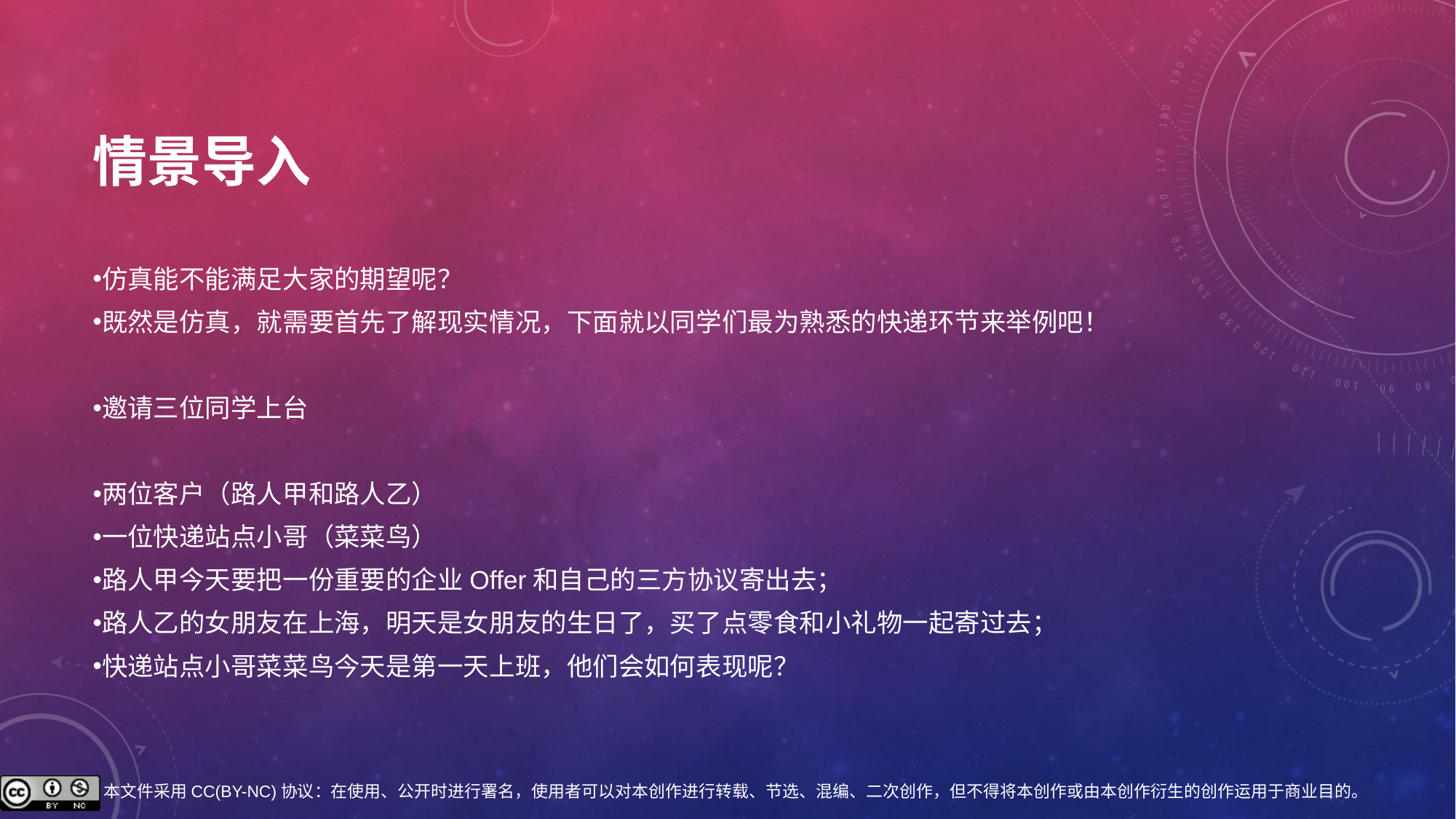

情景导入
仿真能不能满足大家的期望呢？
既然是仿真，就需要首先了解现实情况，下面就以同学们最为熟悉的快递环节来举例吧！

邀请三位同学上台

两位客户（路人甲和路人乙）
一位快递站点小哥（菜菜鸟）
路人甲今天要把一份重要的企业Offer和自己的三方协议寄出去；
路人乙的女朋友在上海，明天是女朋友的生日了，买了点零食和小礼物一起寄过去；
快递站点小哥菜菜鸟今天是第一天上班，他们会如何表现呢？